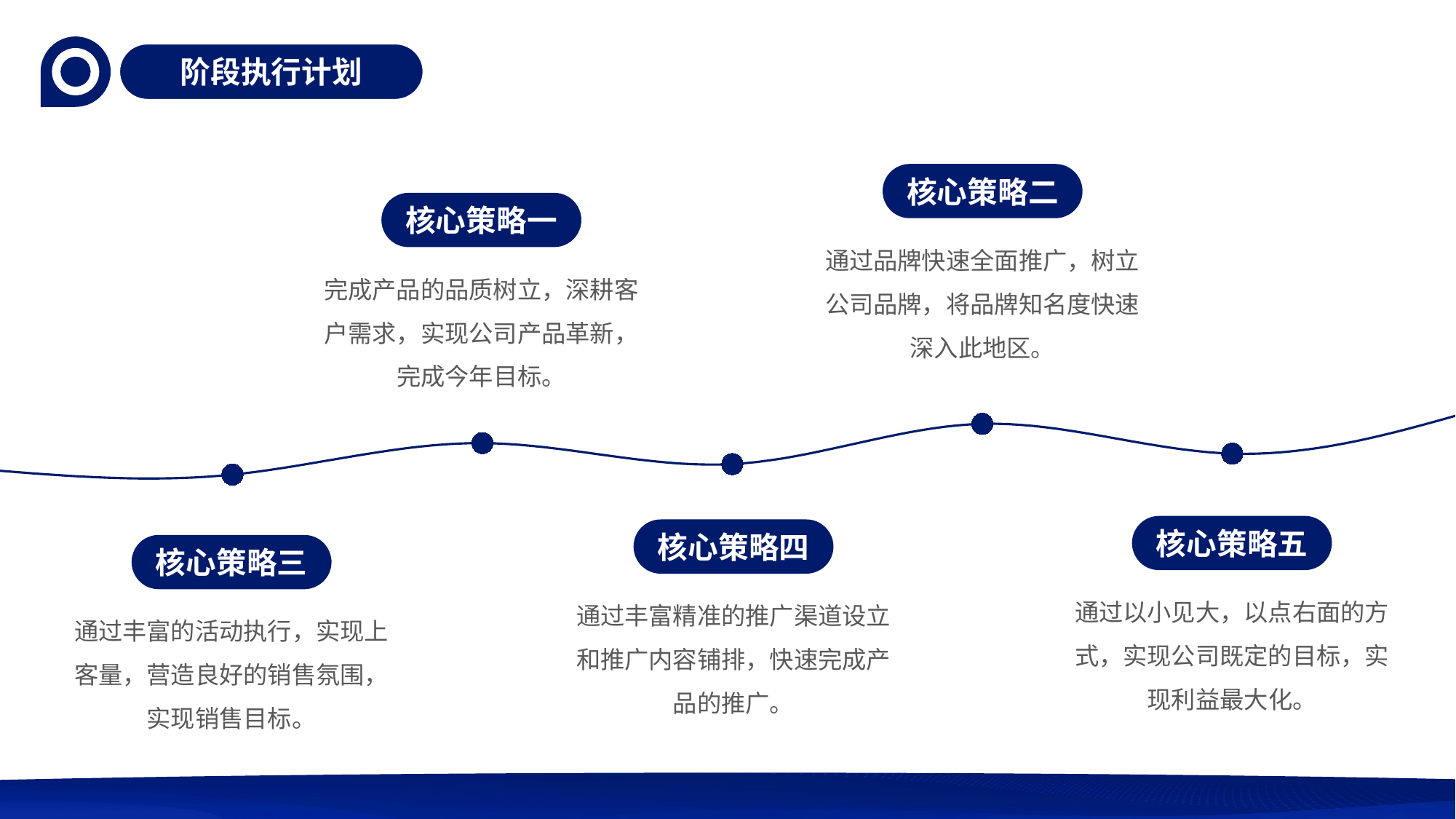

阶段执行计划
核心策略二
通过品牌快速全面推广，树立公司品牌，将品牌知名度快速深入此地区。
核心策略一
完成产品的品质树立，深耕客户需求，实现公司产品革新，完成今年目标。

### Chart

| Category | Region 2 |
|---|---|
| April | 55.0 |
| May | 52.0 |
| June | 70.0 |
| July | 58.0 |
| August | 81.0 |
| September | 64.0 |
| October | 90.0 |
核心策略五
通过以小见大，以点右面的方式，实现公司既定的目标，实现利益最大化。
核心策略四
通过丰富精准的推广渠道设立和推广内容铺排，快速完成产品的推广。
核心策略三
通过丰富的活动执行，实现上客量，营造良好的销售氛围，实现销售目标。